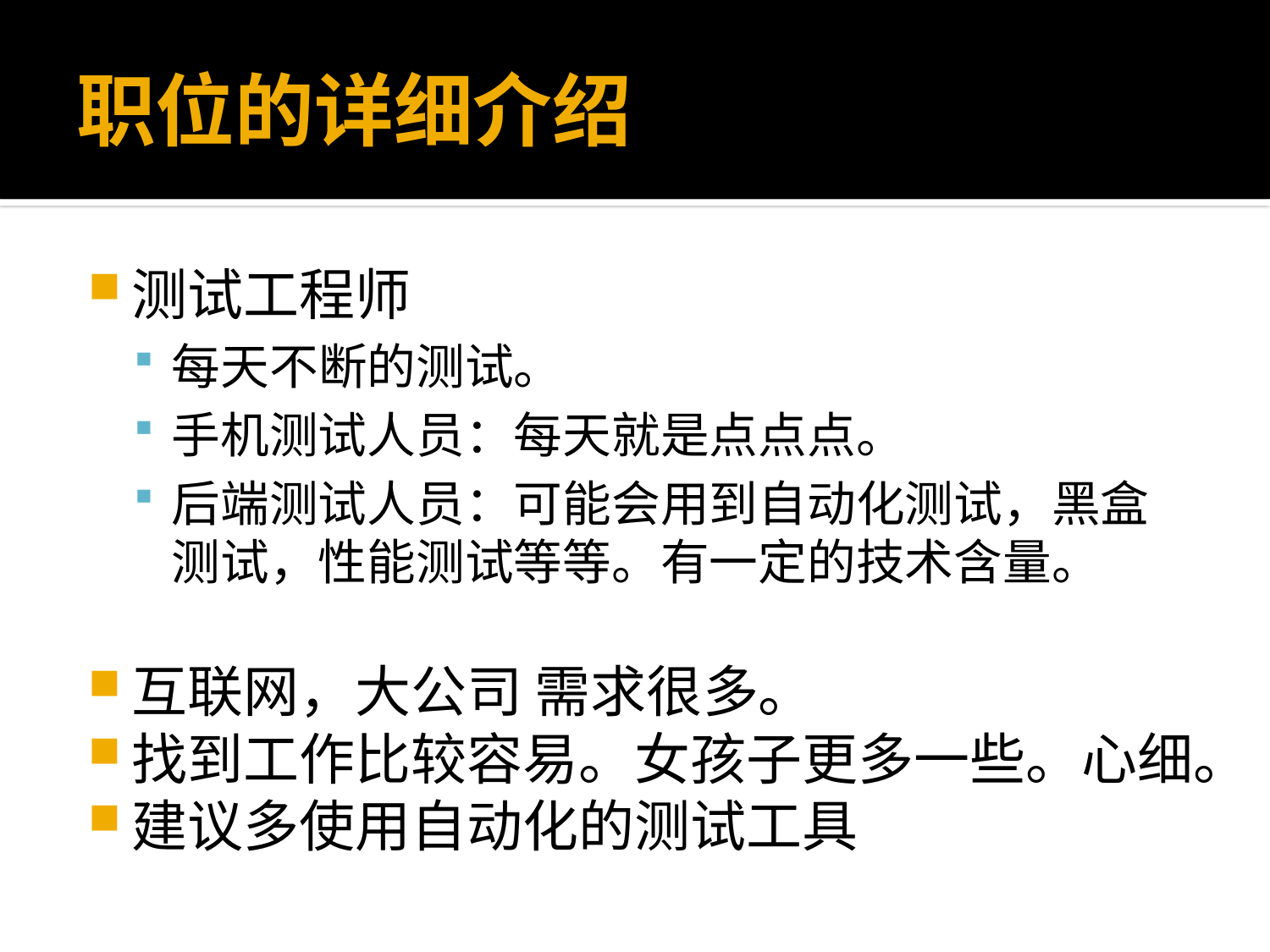

# 职位的详细介绍
测试工程师
每天不断的测试。
手机测试人员：每天就是点点点。
后端测试人员：可能会用到自动化测试，黑盒测试，性能测试等等。有一定的技术含量。

互联网，大公司 需求很多。
找到工作比较容易。女孩子更多一些。心细。
建议多使用自动化的测试工具